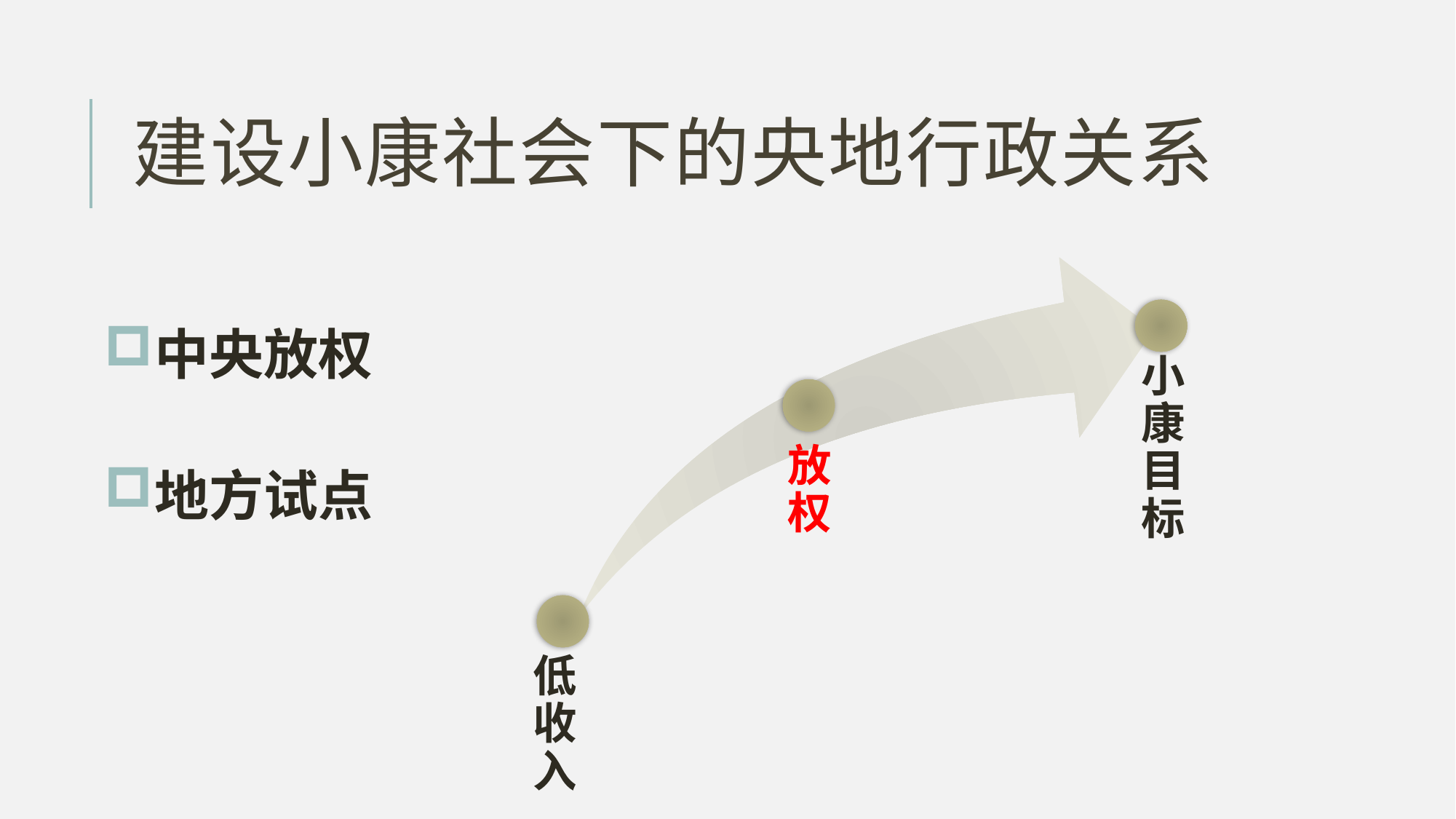

# 建设小康社会下的央地行政关系
中央放权
地方试点

小康目标

放权

低收入